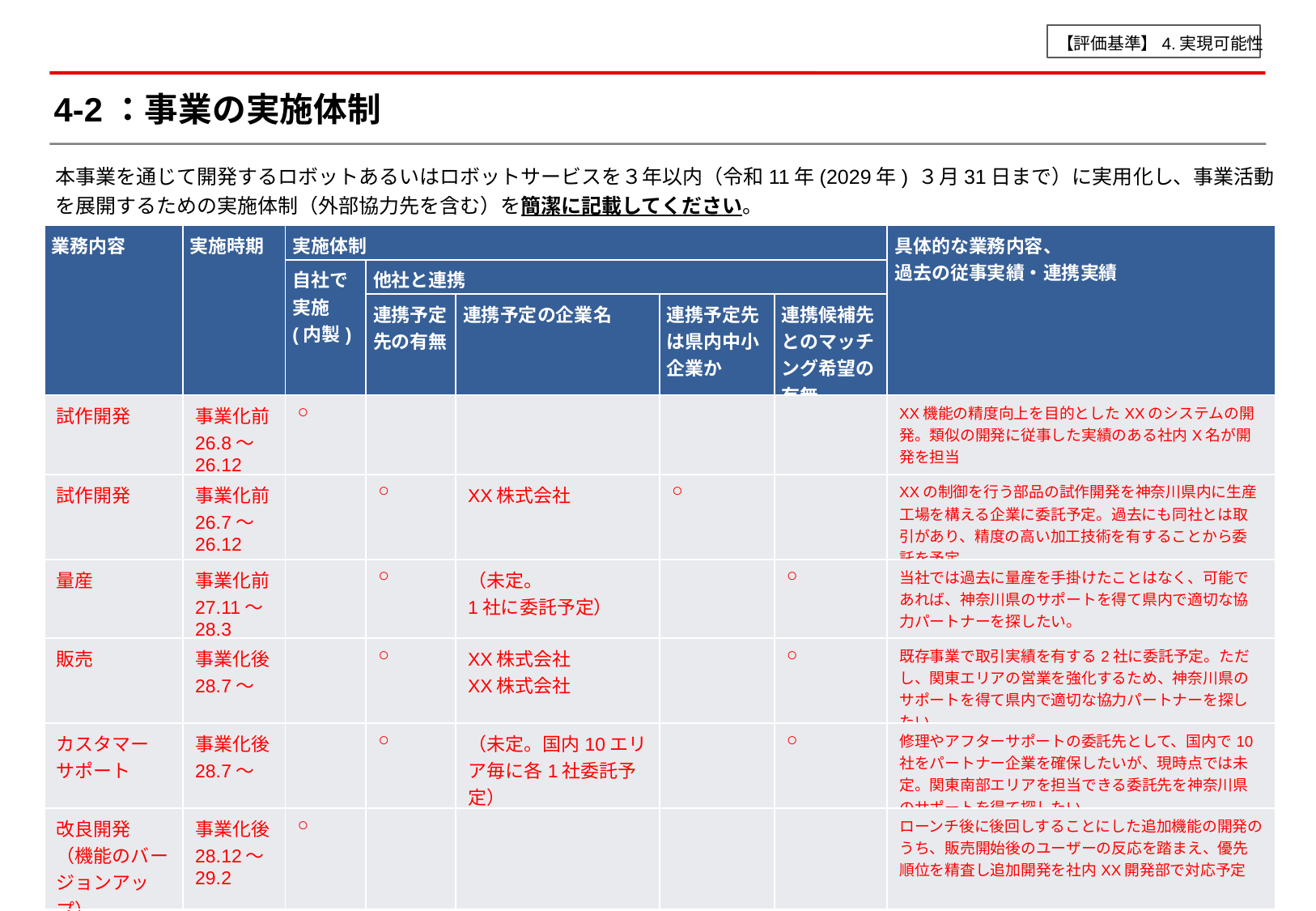

【評価基準】4.実現可能性
# 4-2：事業の実施体制
本事業を通じて開発するロボットあるいはロボットサービスを３年以内（令和11年(2029年) ３月31日まで）に実用化し、事業活動を展開するための実施体制（外部協力先を含む）を簡潔に記載してください。
| 業務内容 | 実施時期 | 実施体制 |  |  |  |  | 具体的な業務内容、 過去の従事実績・連携実績 |
| --- | --- | --- | --- | --- | --- | --- | --- |
|  |  | 自社で 実施 (内製) | 他社と連携 |  |  |  |  |
|  |  |  | 連携予定先の有無 | 連携予定の企業名 | 連携予定先は県内中小企業か | 連携候補先とのマッチング希望の 有無 |  |
| 試作開発 | 事業化前 26.8～26.12 | ○ |  |  |  |  | XX機能の精度向上を目的としたXXのシステムの開発。類似の開発に従事した実績のある社内X名が開発を担当 |
| 試作開発 | 事業化前 26.7～ 26.12 |  | ○ | XX株式会社 | ○ |  | XXの制御を行う部品の試作開発を神奈川県内に生産工場を構える企業に委託予定。過去にも同社とは取引があり、精度の高い加工技術を有することから委託を予定。 |
| 量産 | 事業化前 27.11～ 28.3 |  | ○ | （未定。 1社に委託予定） |  | ○ | 当社では過去に量産を手掛けたことはなく、可能であれば、神奈川県のサポートを得て県内で適切な協力パートナーを探したい。 |
| 販売 | 事業化後 28.7～ |  | ○ | XX株式会社 XX株式会社 |  | ○ | 既存事業で取引実績を有する2社に委託予定。ただし、関東エリアの営業を強化するため、神奈川県のサポートを得て県内で適切な協力パートナーを探したい。 |
| カスタマー サポート | 事業化後 28.7～ |  | ○ | （未定。国内10エリア毎に各1社委託予定） |  | ○ | 修理やアフターサポートの委託先として、国内で10社をパートナー企業を確保したいが、現時点では未定。関東南部エリアを担当できる委託先を神奈川県のサポートを得て探したい。 |
| 改良開発 （機能のバージョンアップ） | 事業化後 28.12～ 29.2 | ○ |  |  |  |  | ローンチ後に後回しすることにした追加機能の開発のうち、販売開始後のユーザーの反応を踏まえ、優先順位を精査し追加開発を社内XX開発部で対応予定 |